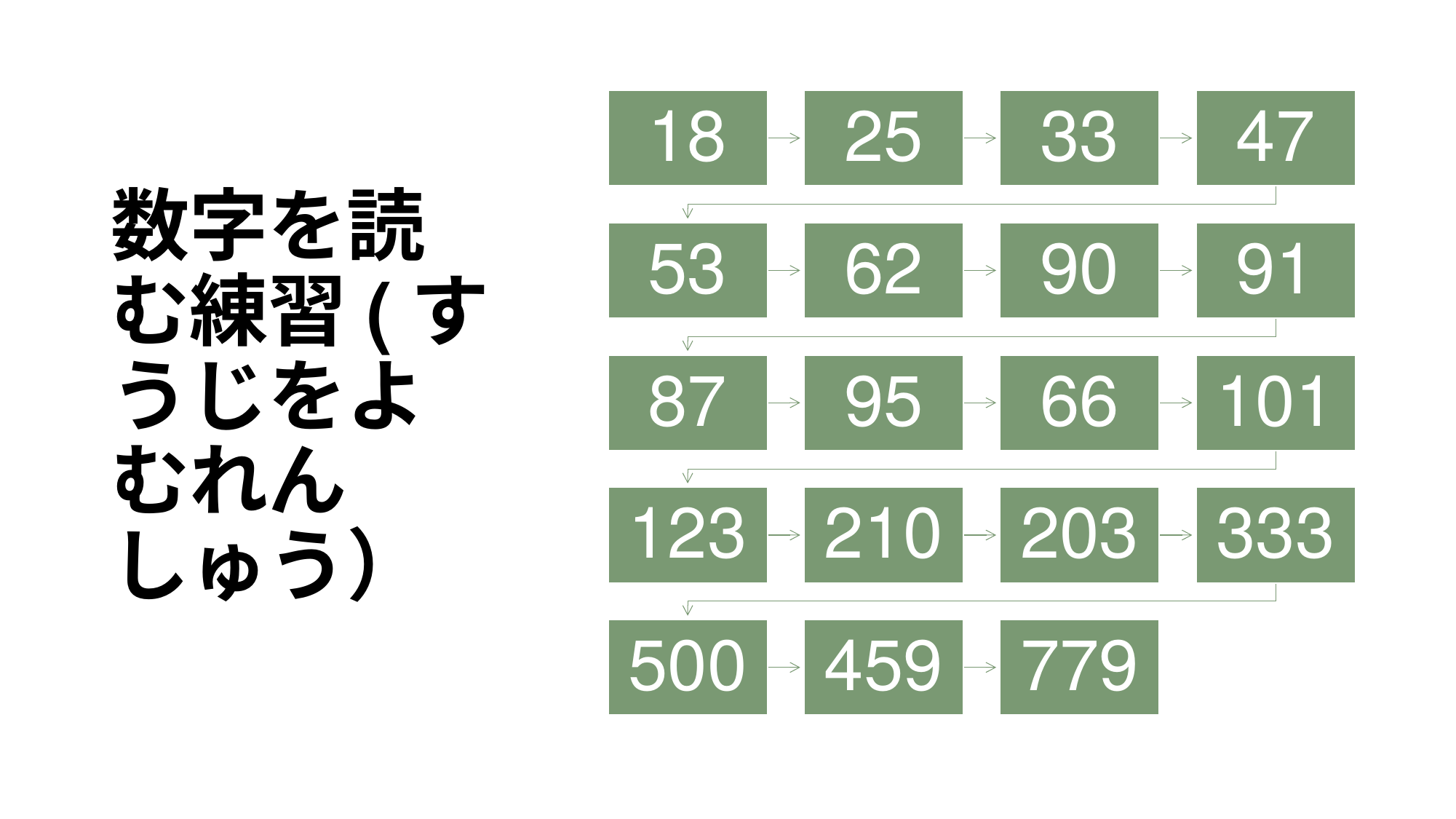

# 数字を読む練習(すうじをよむれんしゅう）

18

25

33

47

53

62

90

91

87

95

66

101

123

210

203

333

500

459
779